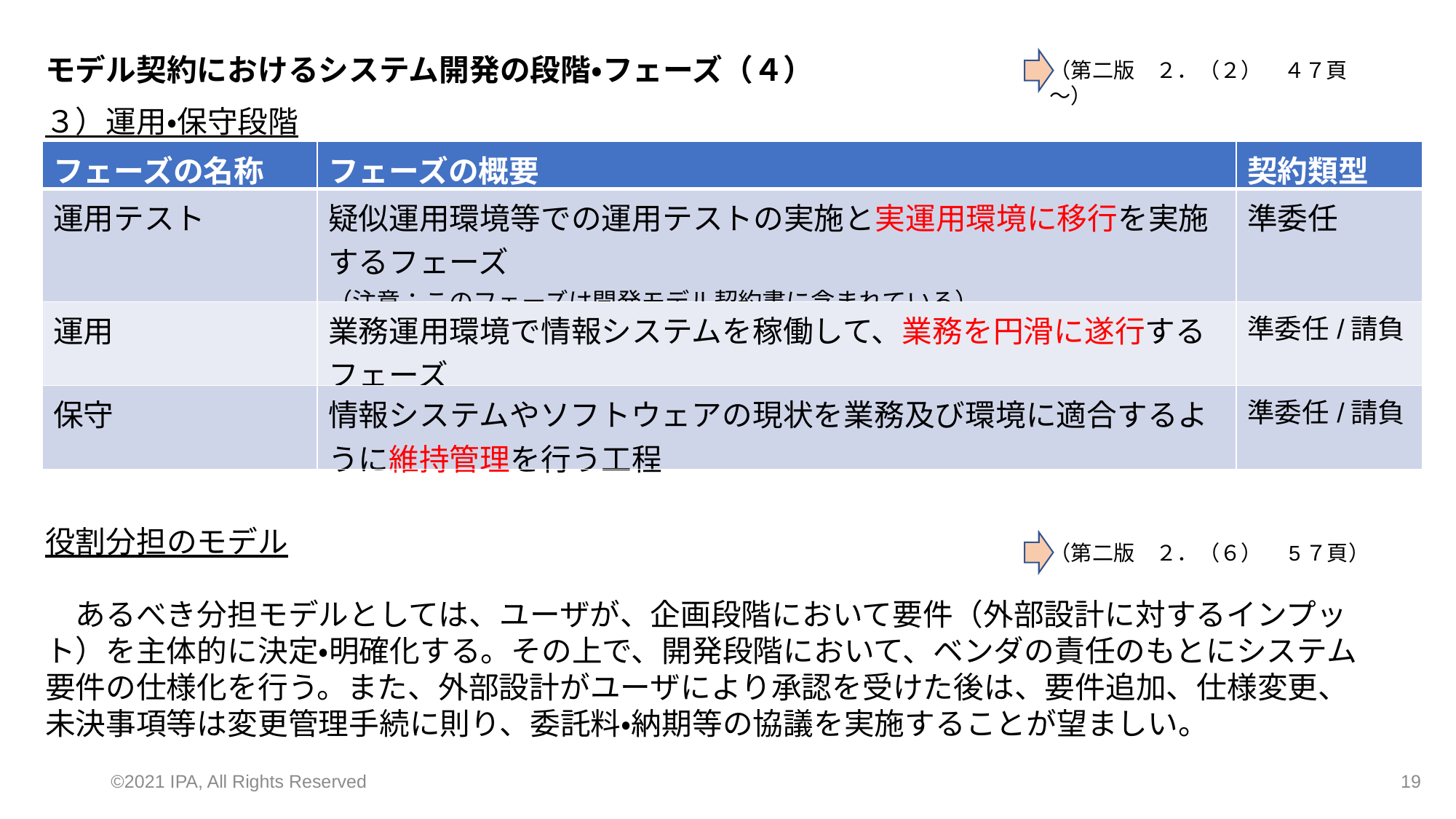

モデル契約におけるシステム開発の段階・フェーズ（４）

（第二版　２．（２）　４７頁～）
３）運用・保守段階
| フェーズの名称 | フェーズの概要 | 契約類型 |
| --- | --- | --- |
| 運用テスト | 疑似運用環境等での運用テストの実施と実運用環境に移行を実施するフェーズ （注意：このフェーズは開発モデル契約書に含まれている） | 準委任 |
| 運用 | 業務運用環境で情報システムを稼働して、業務を円滑に遂行するフェーズ | 準委任/請負 |
| 保守 | 情報システムやソフトウェアの現状を業務及び環境に適合するように維持管理を行う工程 | 準委任/請負 |
役割分担のモデル

　あるべき分担モデルとしては、ユーザが、企画段階において要件（外部設計に対するインプット）を主体的に決定・明確化する。その上で、開発段階において、ベンダの責任のもとにシステム要件の仕様化を行う。また、外部設計がユーザにより承認を受けた後は、要件追加、仕様変更、未決事項等は変更管理手続に則り、委託料・納期等の協議を実施することが望ましい。

（第二版　２．（６）　5７頁）
©2021 IPA, All Rights Reserved
19